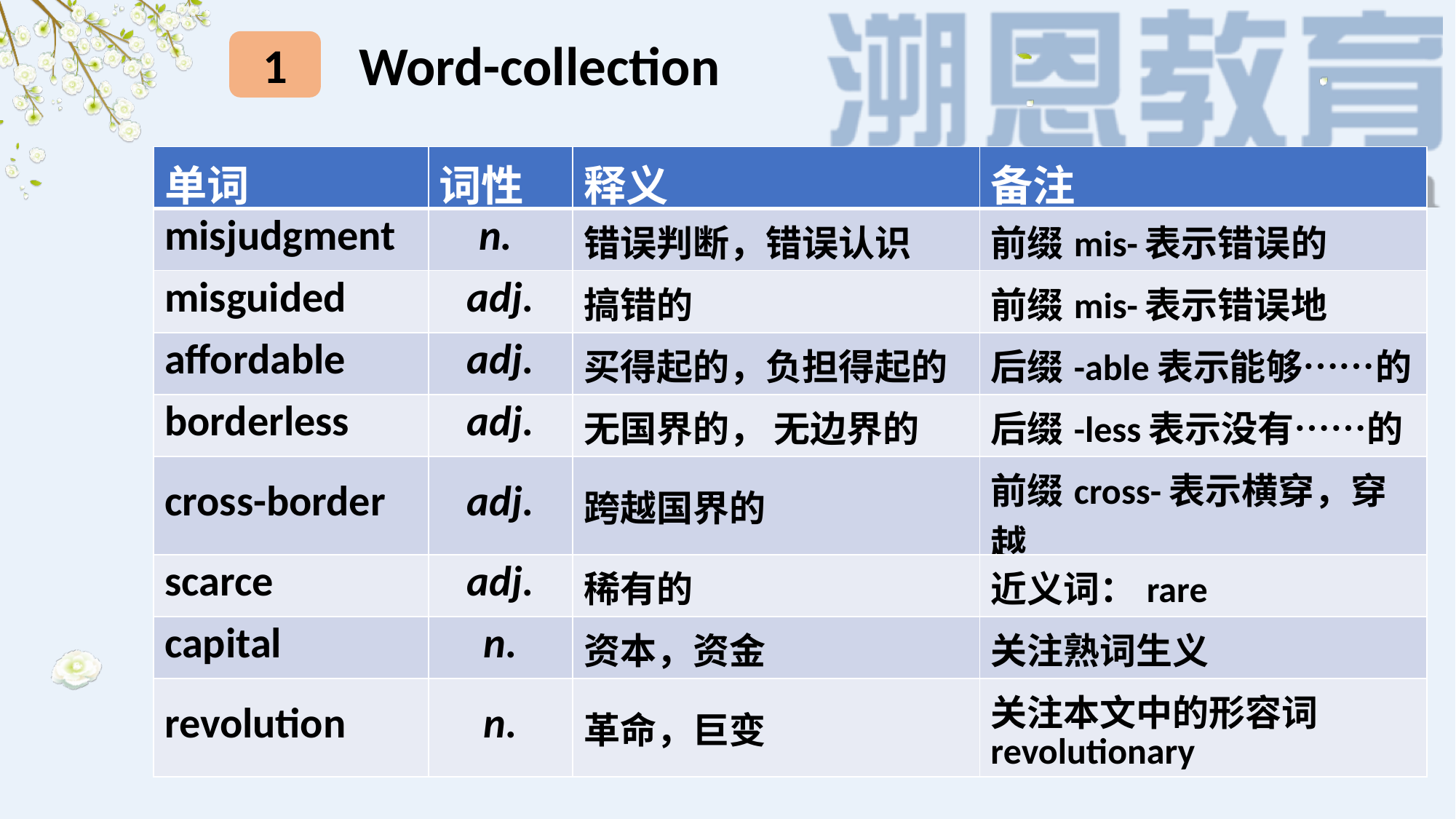

Word-collection
1
| 单词 | 词性 | 释义 | 备注 |
| --- | --- | --- | --- |
| misjudgment | n. | 错误判断，错误认识 | 前缀mis-表示错误的 |
| misguided | adj. | 搞错的 | 前缀mis-表示错误地 |
| affordable | adj. | 买得起的，负担得起的 | 后缀-able表示能够……的 |
| borderless | adj. | 无国界的， 无边界的 | 后缀-less表示没有……的 |
| cross-border | adj. | 跨越国界的 | 前缀cross-表示横穿，穿越 |
| scarce | adj. | 稀有的 | 近义词：rare |
| capital | n. | 资本，资金 | 关注熟词生义 |
| revolution | n. | 革命，巨变 | 关注本文中的形容词revolutionary |